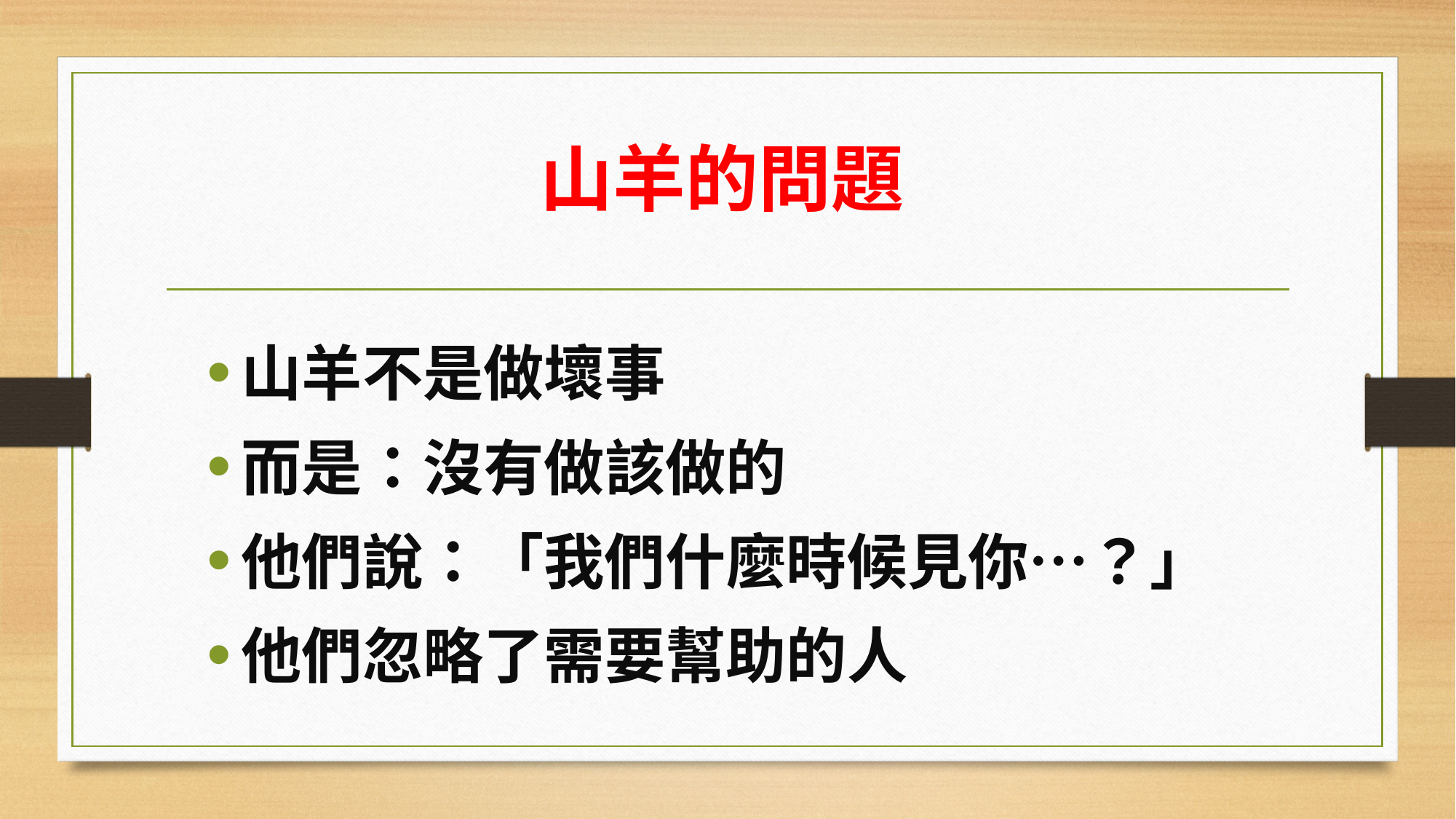

# 山羊的問題
山羊不是做壞事
而是：沒有做該做的
他們說：「我們什麼時候見你…？」
他們忽略了需要幫助的人